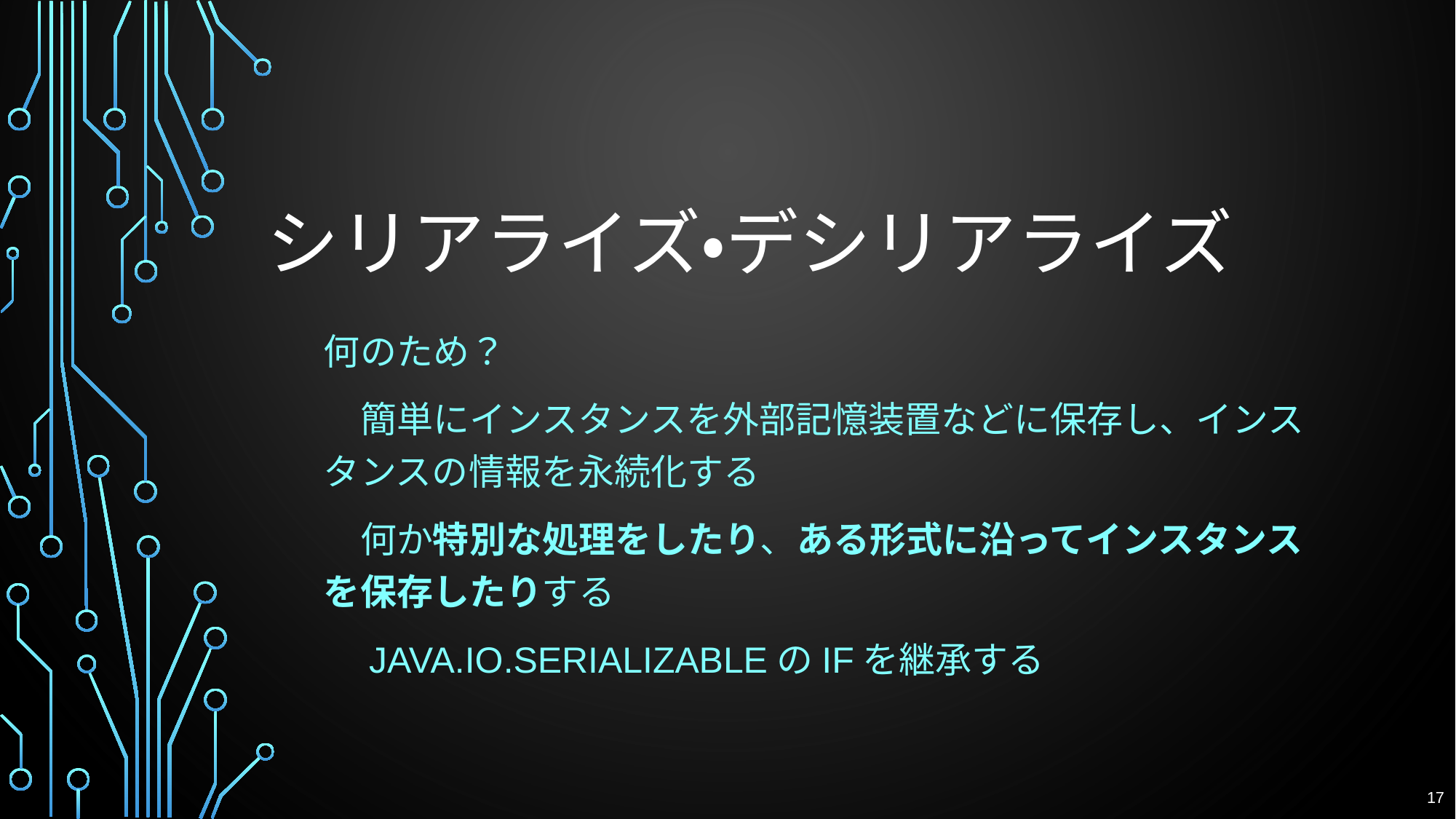

# シリアライズ・デシリアライズ
何のため？
　簡単にインスタンスを外部記憶装置などに保存し、インスタンスの情報を永続化する
　何か特別な処理をしたり、ある形式に沿ってインスタンスを保存したりする
　java.io.serializableのIFを継承する
17